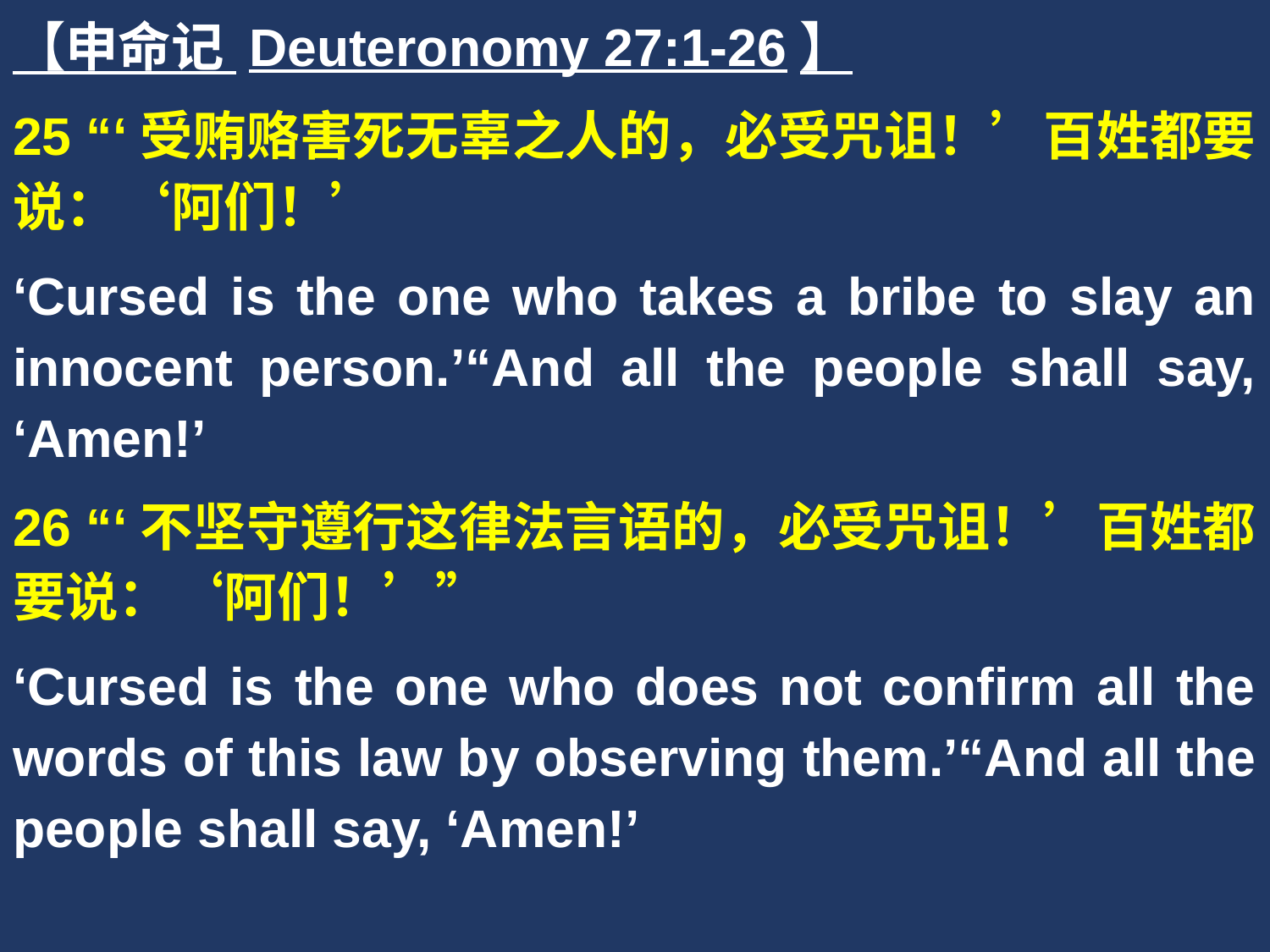

【申命记 Deuteronomy 27:1-26】
25 “‘受贿赂害死无辜之人的，必受咒诅！’百姓都要说：‘阿们！’
‘Cursed is the one who takes a bribe to slay an innocent person.’“And all the people shall say, ‘Amen!’
26 “‘不坚守遵行这律法言语的，必受咒诅！’百姓都要说：‘阿们！’”
‘Cursed is the one who does not confirm all the words of this law by observing them.’“And all the people shall say, ‘Amen!’